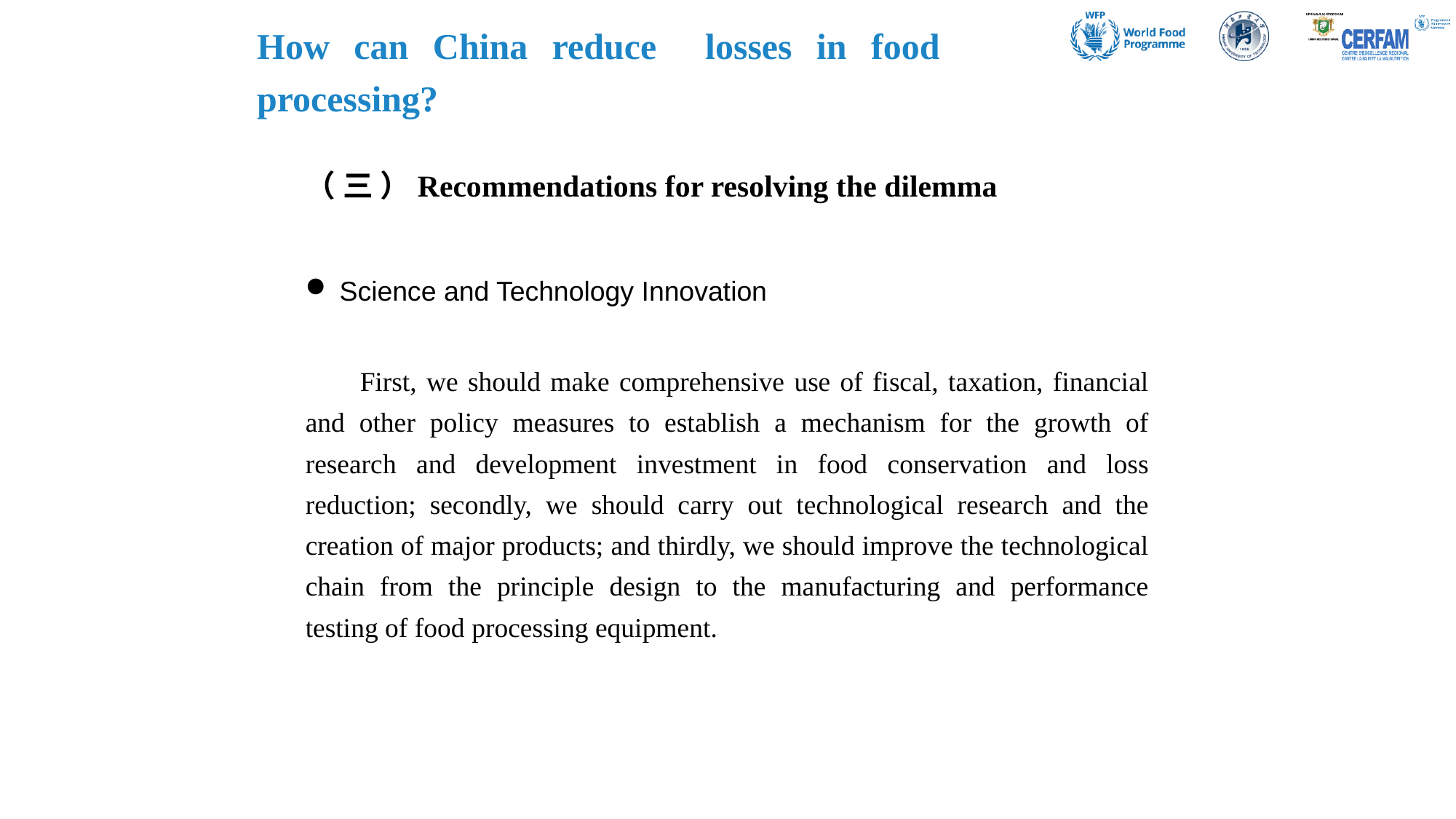

How can China reduce  losses in food processing?
（ 三 ）Recommendations for resolving the dilemma

Science and Technology Innovation

First, we should make comprehensive use of fiscal, taxation, financial and other policy measures to establish a mechanism for the growth of research and development investment in food conservation and loss reduction; secondly, we should carry out technological research and the creation of major products; and thirdly, we should improve the technological chain from the principle design to the manufacturing and performance testing of food processing equipment.